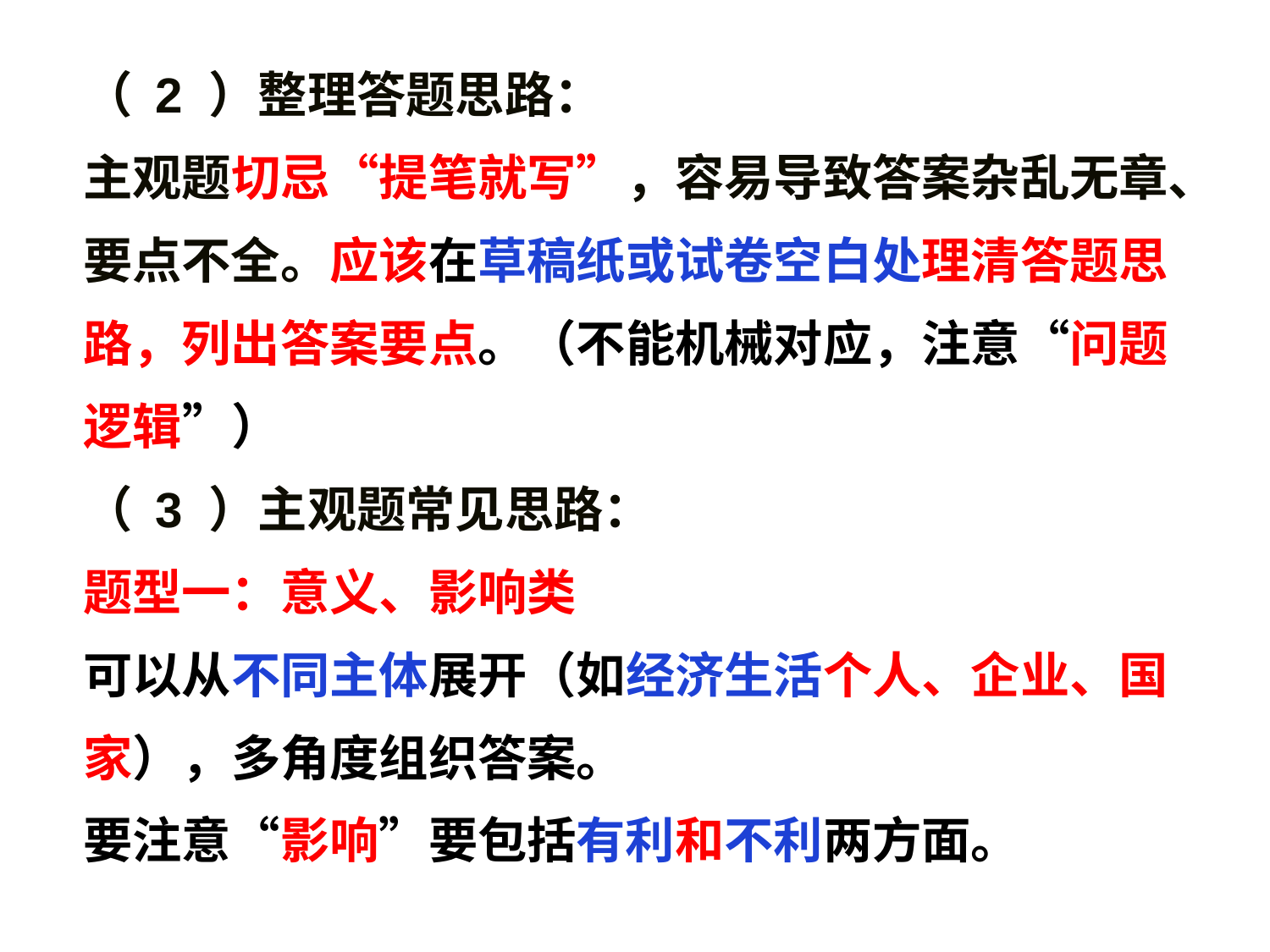

（ 2 ）整理答题思路：
主观题切忌“提笔就写”，容易导致答案杂乱无章、要点不全。应该在草稿纸或试卷空白处理清答题思路，列出答案要点。（不能机械对应，注意“问题逻辑”）
（ 3 ）主观题常见思路：
题型一：意义、影响类
可以从不同主体展开（如经济生活个人、企业、国家），多角度组织答案。
要注意“影响”要包括有利和不利两方面。